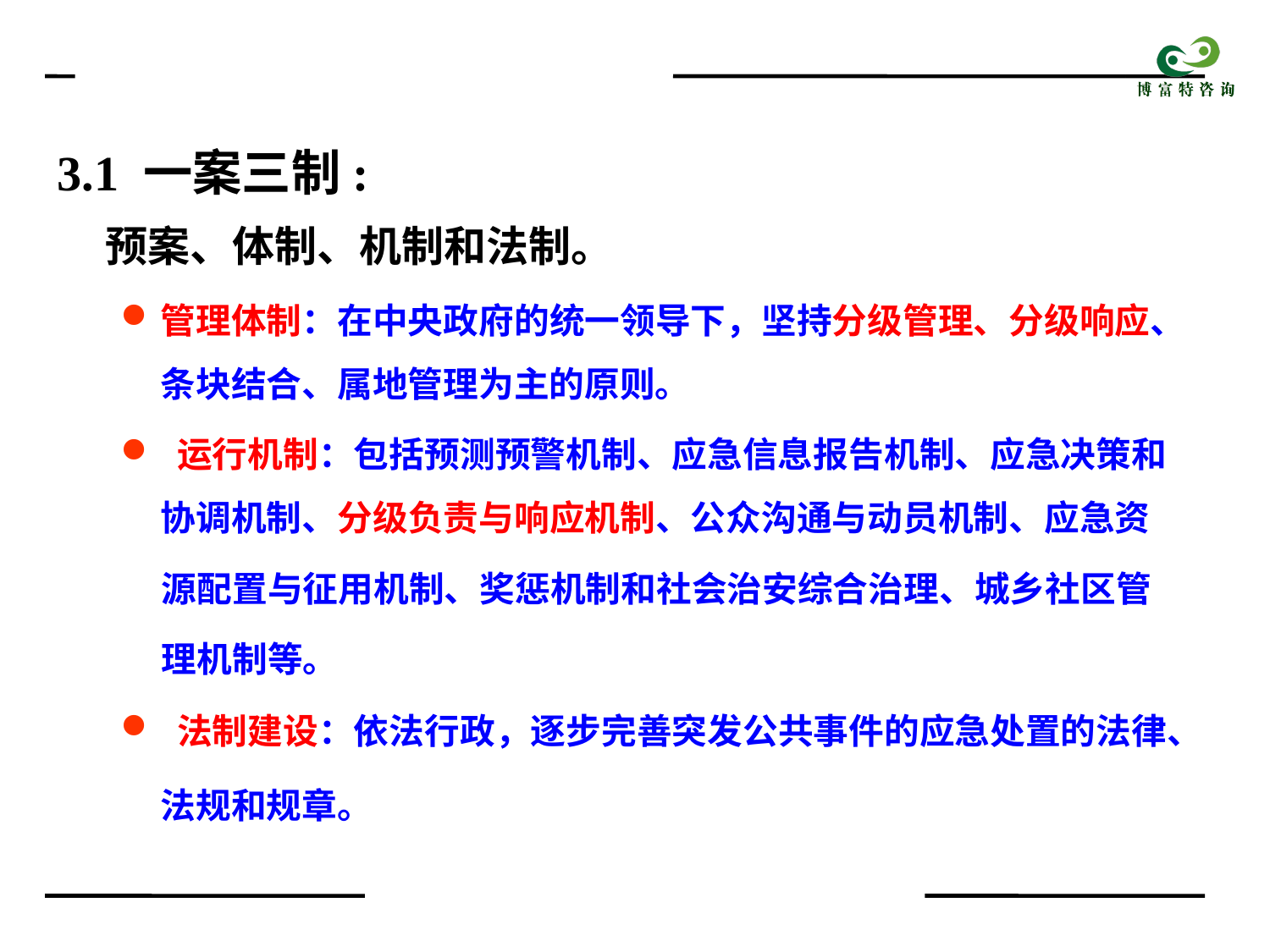

3.1 一案三制:
    预案、体制、机制和法制。
管理体制：在中央政府的统一领导下，坚持分级管理、分级响应、条块结合、属地管理为主的原则。
 运行机制：包括预测预警机制、应急信息报告机制、应急决策和协调机制、分级负责与响应机制、公众沟通与动员机制、应急资
    源配置与征用机制、奖惩机制和社会治安综合治理、城乡社区管
    理机制等。
 法制建设：依法行政，逐步完善突发公共事件的应急处置的法律、法规和规章。